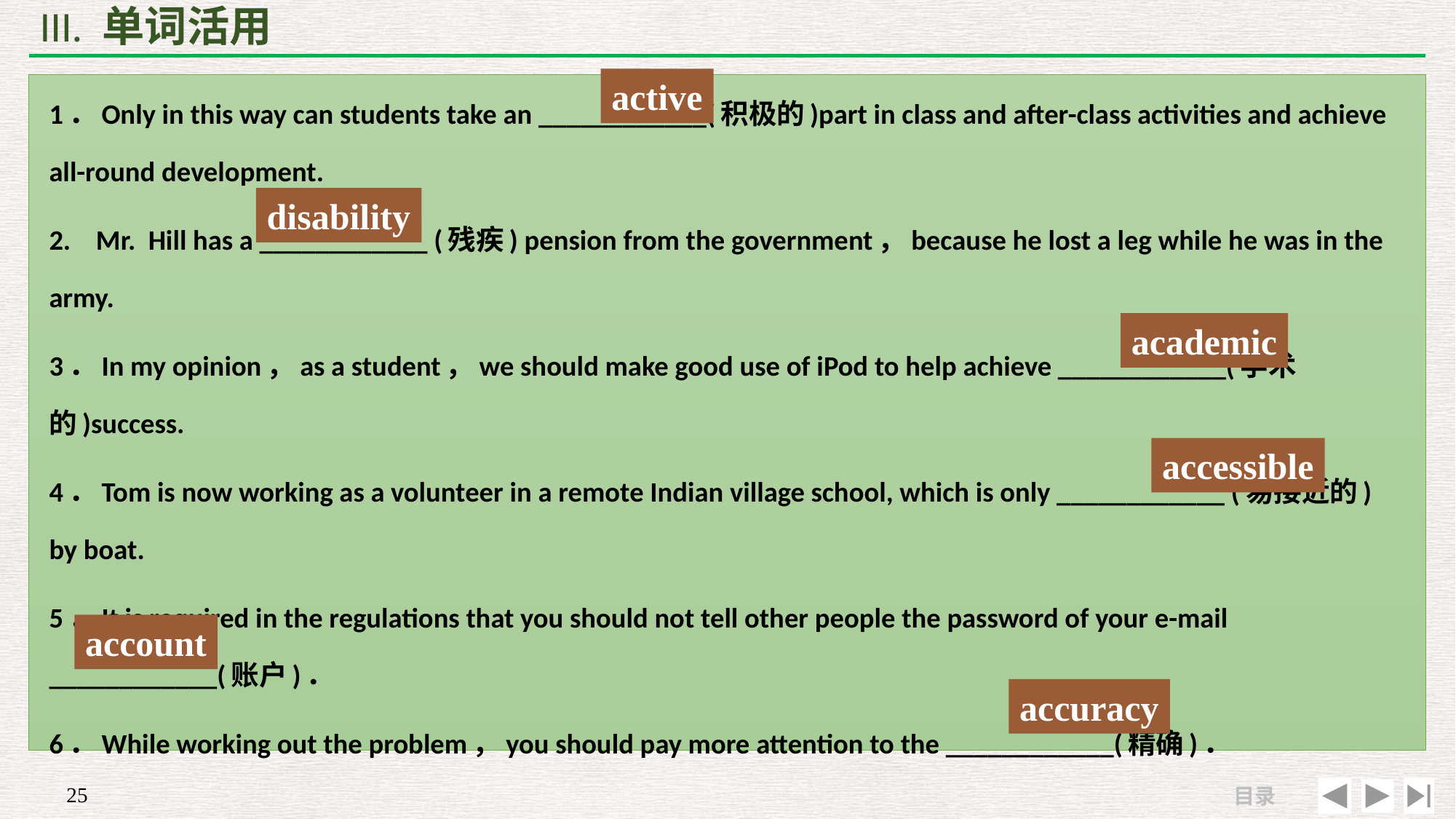

# III. 单词活用
1．Only in this way can students take an ____________(积极的)part in class and after-class activities and achieve all-round development.
2.    Mr.  Hill has a ____________ (残疾) pension from the government，because he lost a leg while he was in the army.
3．In my opinion，as a student，we should make good use of iPod to help achieve ____________(学术的)success.
4．Tom is now working as a volunteer in a remote Indian village school, which is only ____________ (易接近的) by boat.
5．It is required in the regulations that you should not tell other people the password of your e-mail ____________(账户)．
6．While working out the problem，you should pay more attention to the ____________(精确)．
active

disability
academic
accessible
account
accuracy